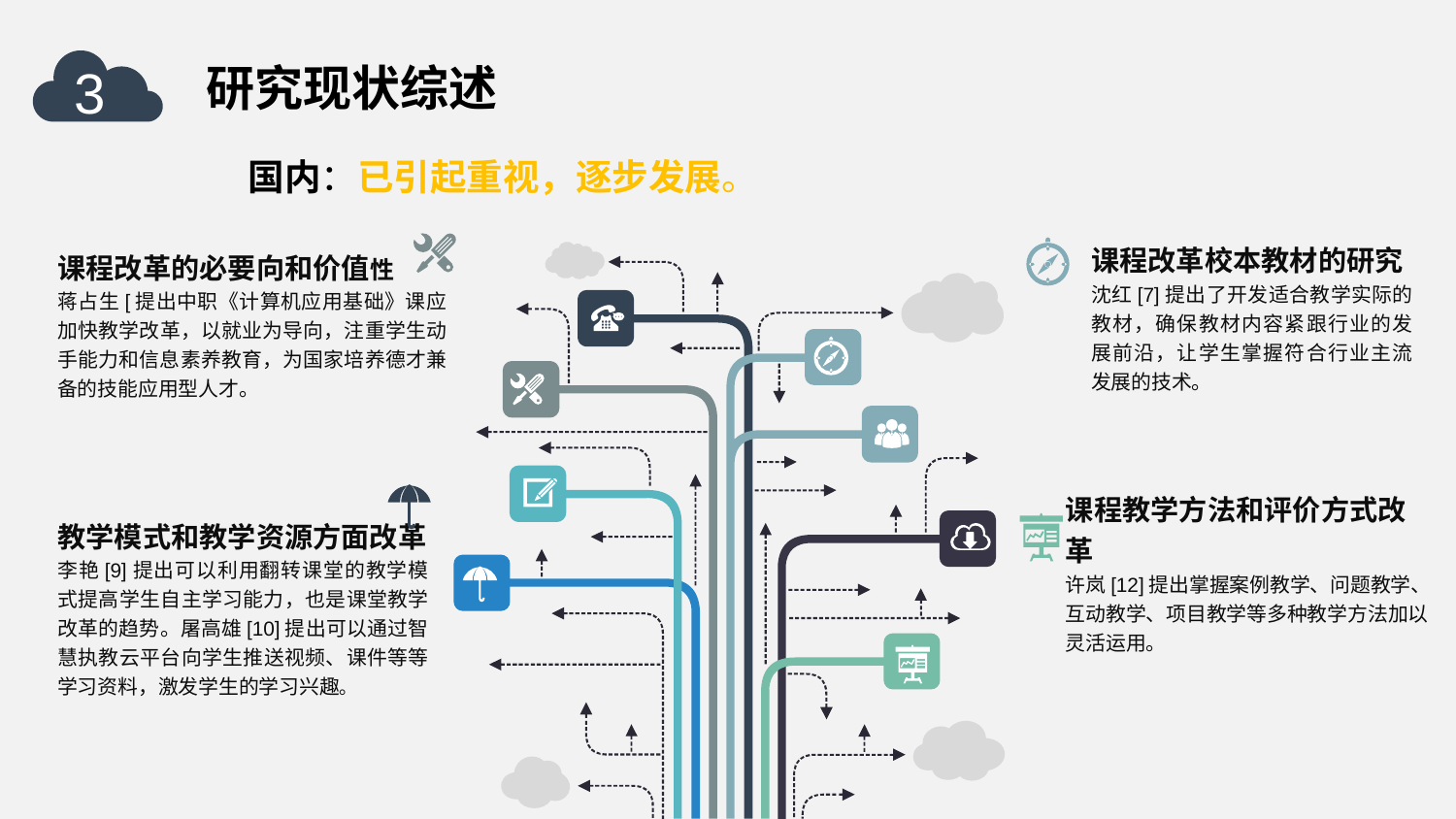

3

研究现状综述

国内：已引起重视，逐步发展。
课程改革校本教材的研究
沈红[7]提出了开发适合教学实际的教材，确保教材内容紧跟行业的发展前沿，让学生掌握符合行业主流发展的技术。

课程改革的必要向和价值性
蒋占生[提出中职《计算机应用基础》课应加快教学改革，以就业为导向，注重学生动手能力和信息素养教育，为国家培养德才兼备的技能应用型人才。

课程教学方法和评价方式改革
许岚[12]提出掌握案例教学、问题教学、互动教学、项目教学等多种教学方法加以灵活运用。

教学模式和教学资源方面改革
李艳[9]提出可以利用翻转课堂的教学模式提高学生自主学习能力，也是课堂教学改革的趋势。屠高雄[10]提出可以通过智慧执教云平台向学生推送视频、课件等等学习资料，激发学生的学习兴趣。